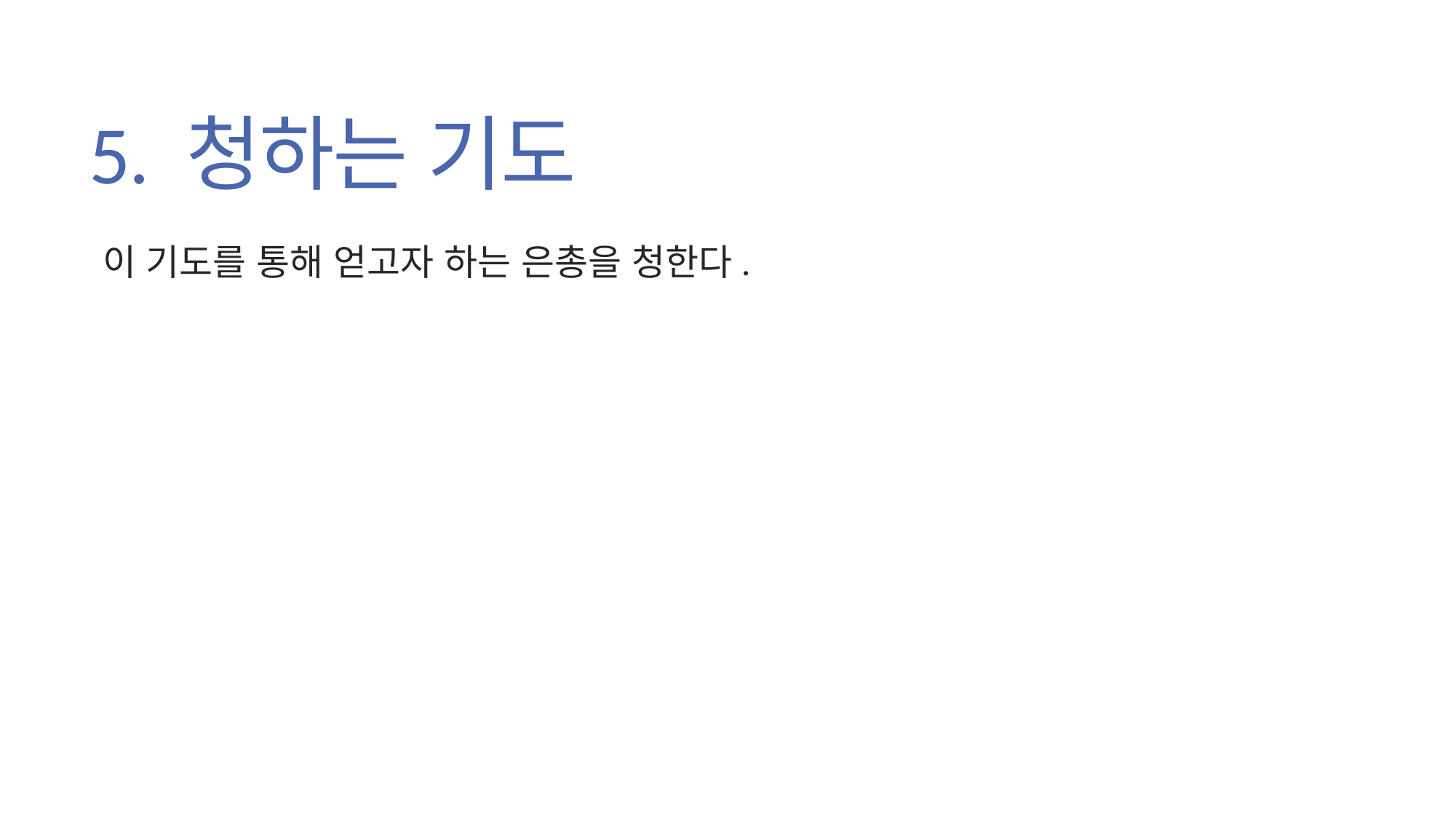

# 5. 청하는 기도
이 기도를 통해 얻고자 하는 은총을 청한다.